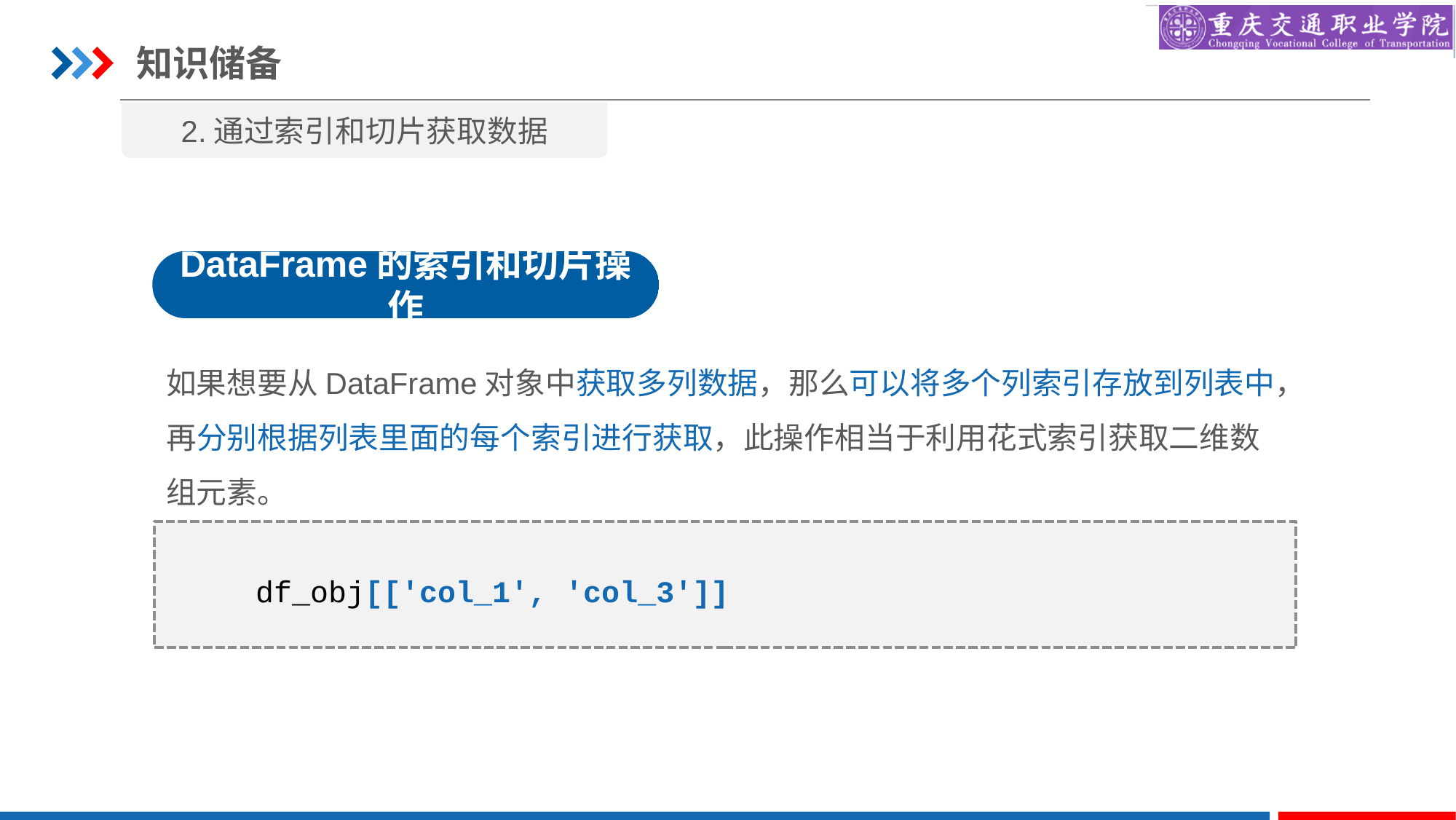

知识储备

2.通过索引和切片获取数据
DataFrame的索引和切片操作
如果想要从DataFrame对象中获取多列数据，那么可以将多个列索引存放到列表中，再分别根据列表里面的每个索引进行获取，此操作相当于利用花式索引获取二维数组元素。

df_obj[['col_1', 'col_3']]